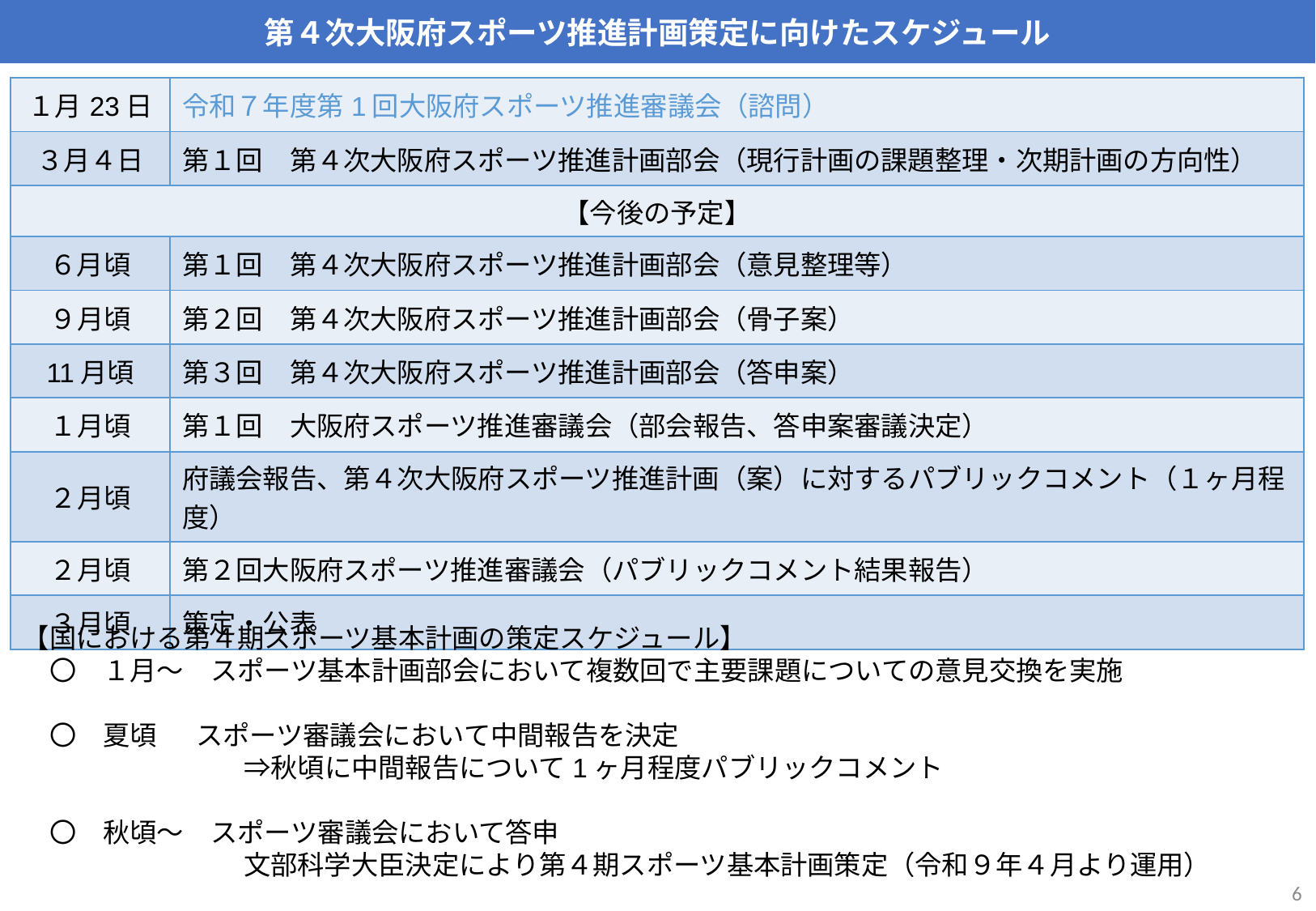

第４次大阪府スポーツ推進計画策定に向けたスケジュール
| １月23日 | 令和７年度第1回大阪府スポーツ推進審議会（諮問） |
| --- | --- |
| ３月４日 | 第１回　第４次大阪府スポーツ推進計画部会（現行計画の課題整理・次期計画の方向性） |
| 【今後の予定】 |  |
| ６月頃 | 第１回　第４次大阪府スポーツ推進計画部会（意見整理等） |
| ９月頃 | 第２回　第４次大阪府スポーツ推進計画部会（骨子案） |
| 11月頃 | 第３回　第４次大阪府スポーツ推進計画部会（答申案） |
| １月頃 | 第１回　大阪府スポーツ推進審議会（部会報告、答申案審議決定） |
| ２月頃 | 府議会報告、第４次大阪府スポーツ推進計画（案）に対するパブリックコメント（１ヶ月程度） |
| ２月頃 | 第２回大阪府スポーツ推進審議会（パブリックコメント結果報告） |
| ３月頃 | 策定・公表 |
【国における第４期スポーツ基本計画の策定スケジュール】
　〇　１月～　スポーツ基本計画部会において複数回で主要課題についての意見交換を実施

　〇　夏頃　  スポーツ審議会において中間報告を決定
　　　　　　　　 ⇒秋頃に中間報告について1ヶ月程度パブリックコメント

　〇　秋頃～　スポーツ審議会において答申
　　　　　　　　 文部科学大臣決定により第４期スポーツ基本計画策定（令和９年４月より運用）
6